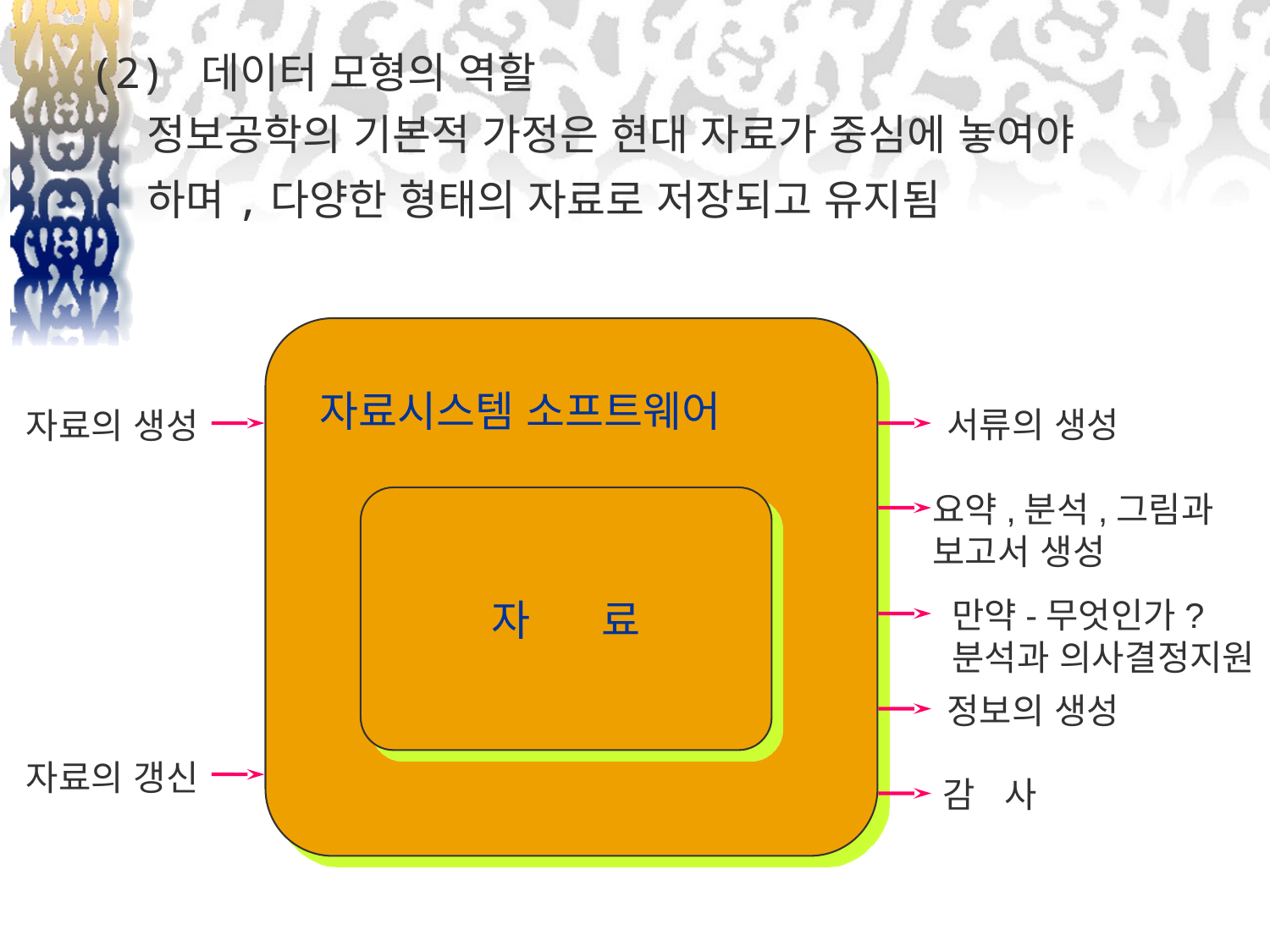

(2) 데이터 모형의 역할
    정보공학의 기본적 가정은 현대 자료가 중심에 놓여야
    하며,다양한 형태의 자료로 저장되고 유지됨

자료시스템 소프트웨어
서류의 생성
자료의 생성

요약,분석,그림과
보고서 생성
자      료

만약-무엇인가?
분석과 의사결정지원

정보의 생성

자료의 갱신
감   사